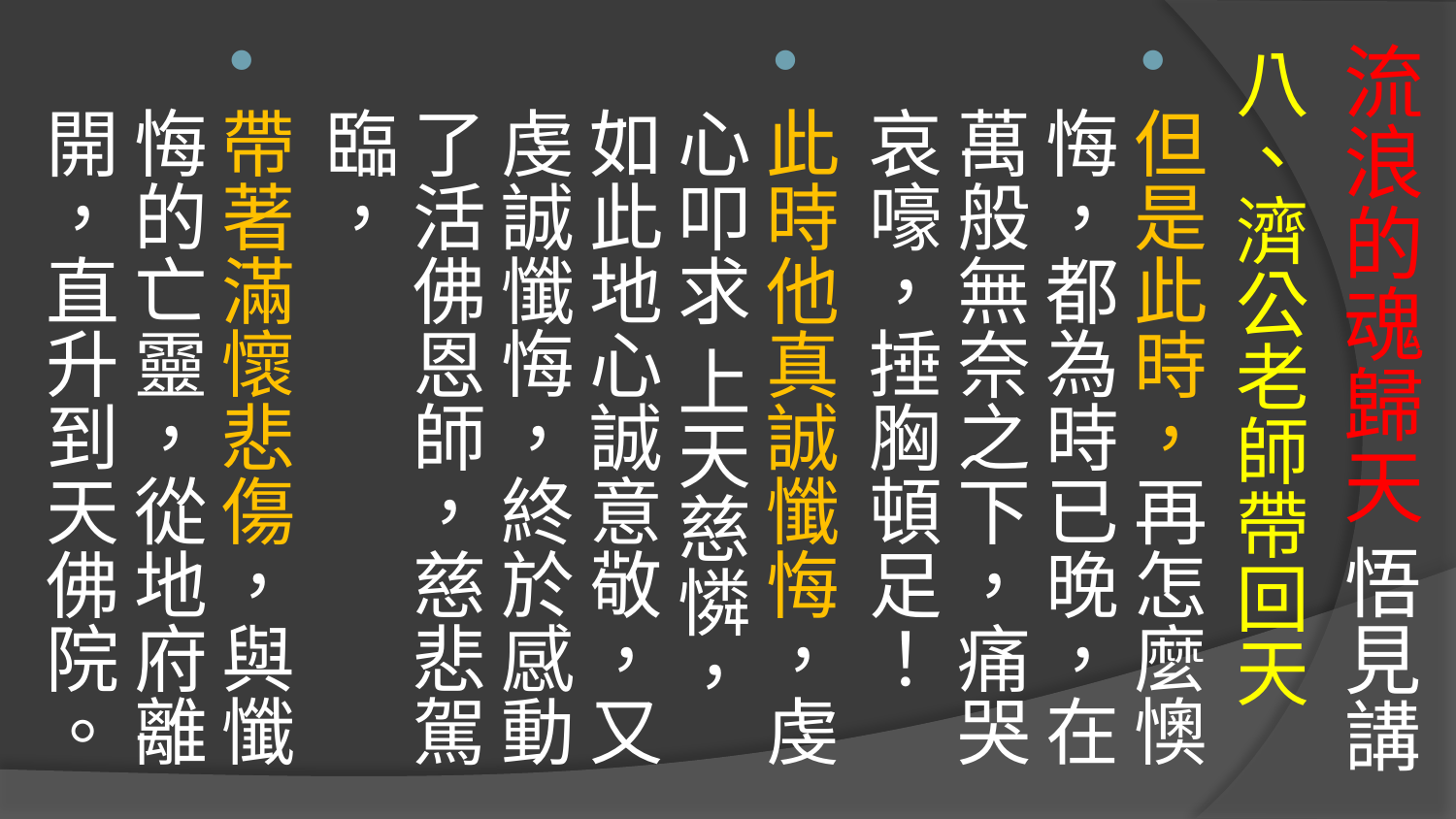

# 流浪的魂歸天 悟見講
八、濟公老師帶回天
但是此時，再怎麼懊悔，都為時已晚，在萬般無奈之下，痛哭哀嚎，捶胸頓足！
此時他真誠懺悔，虔心叩求 上天慈憐，如此地心誠意敬，又虔誠懺悔，終於感動了活佛恩師，慈悲駕臨，
帶著滿懷悲傷，與懺悔的亡靈，從地府離開，直升到天佛院。